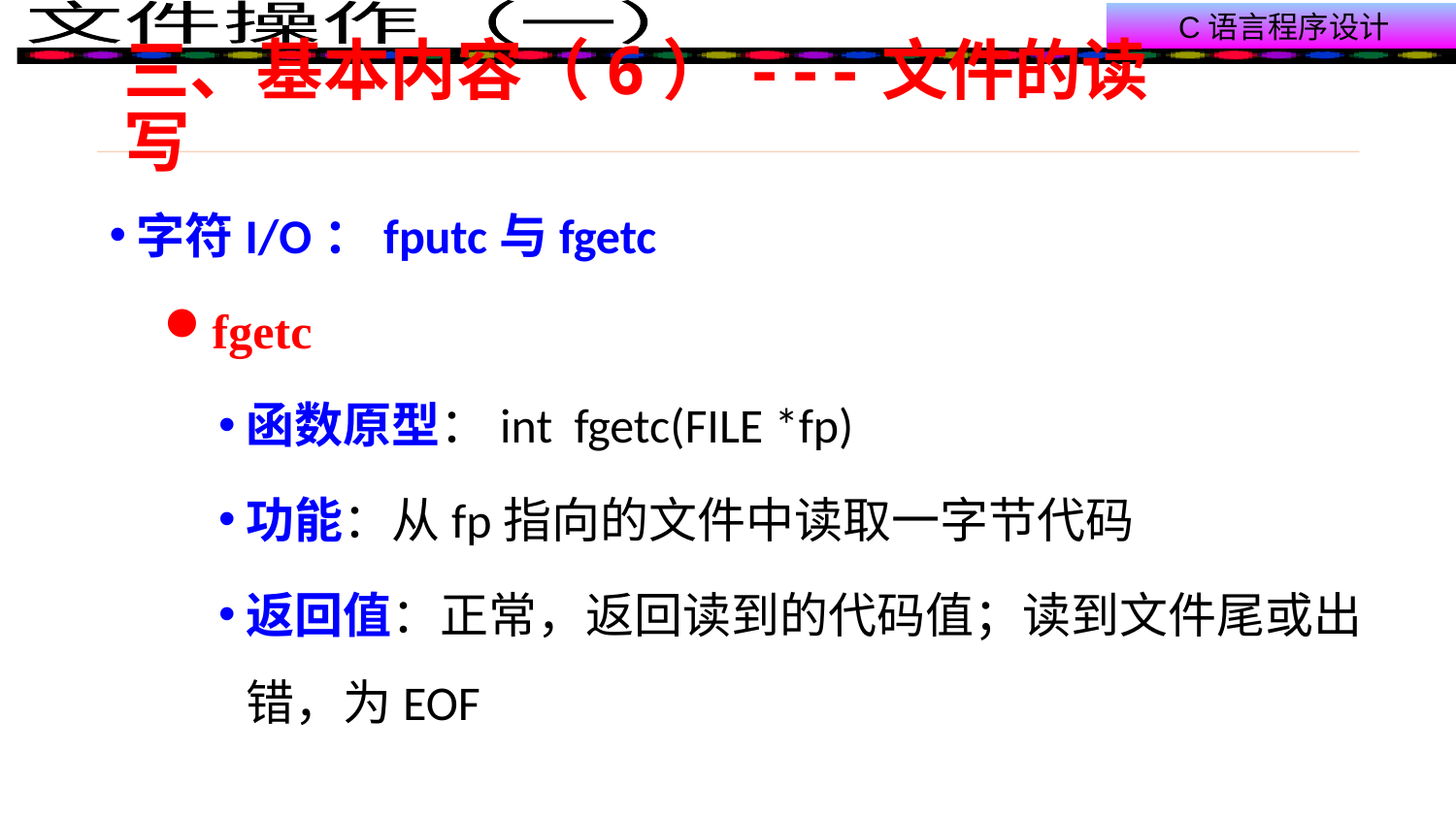

# 三、基本内容（6）---文件的读写
字符I/O：fputc与fgetc
fgetc
函数原型：int  fgetc(FILE *fp)
功能：从fp指向的文件中读取一字节代码
返回值：正常，返回读到的代码值；读到文件尾或出错，为EOF